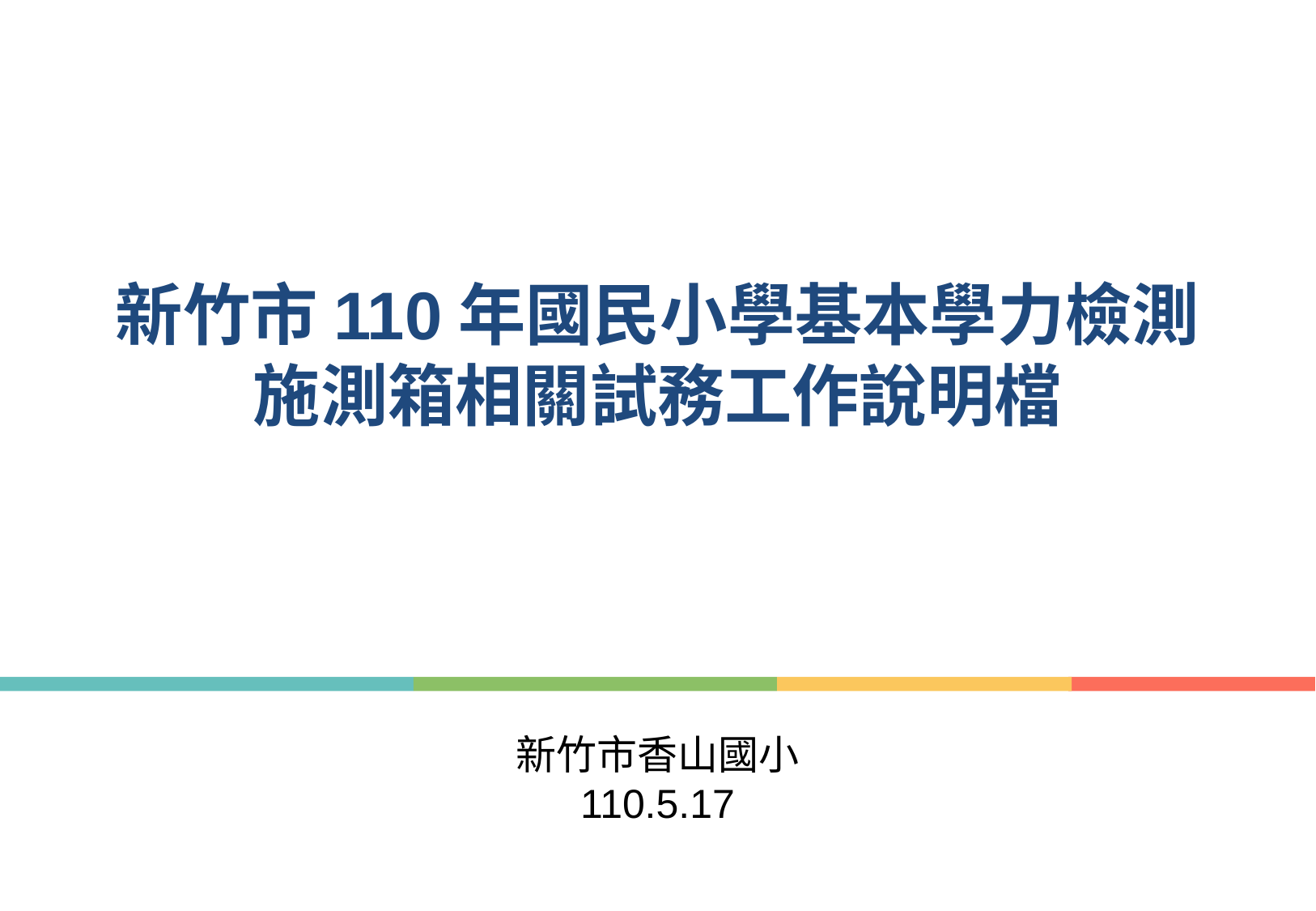

新竹市110年國民小學基本學力檢測
施測箱相關試務工作說明檔

新竹市香山國小
110.5.17